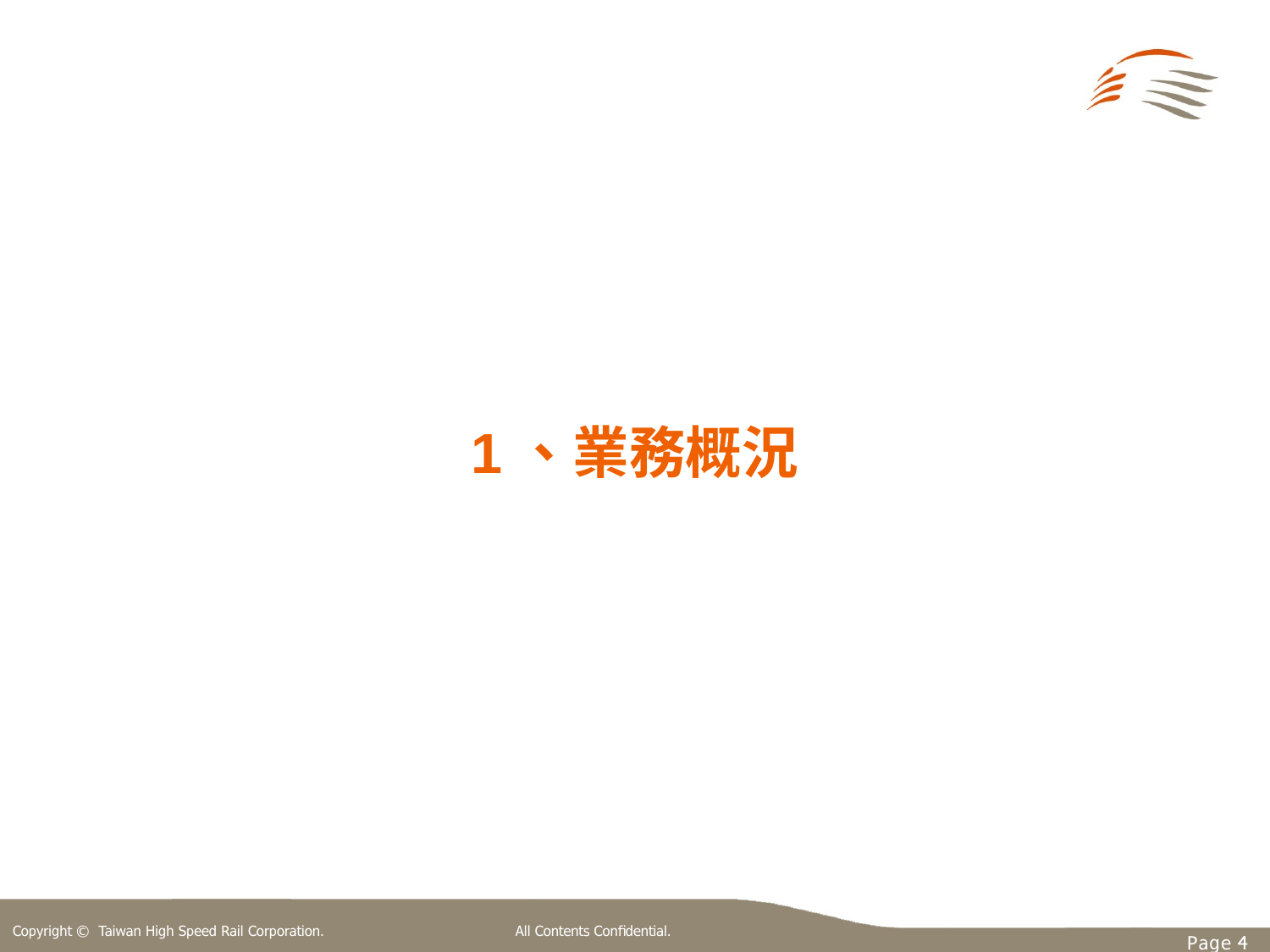

1、業務概況
Copyright ©  Taiwan High Speed Rail Corporation.                                           All Contents Confidential.